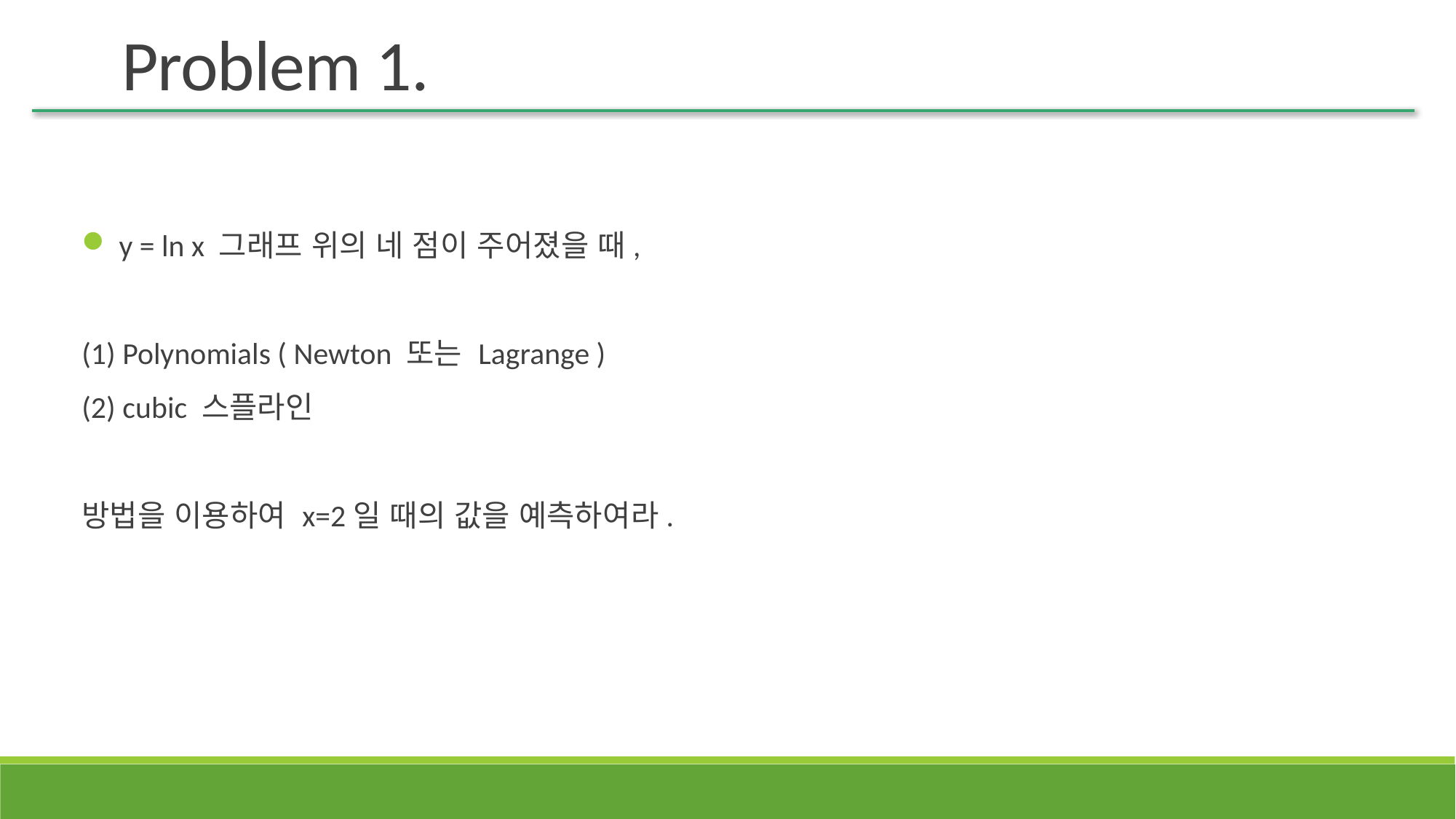

Problem 1.

 y = ln x 그래프 위의 네 점이 주어졌을 때,

(1) Polynomials ( Newton 또는 Lagrange )
(2) cubic 스플라인

방법을 이용하여 x=2일 때의 값을 예측하여라.